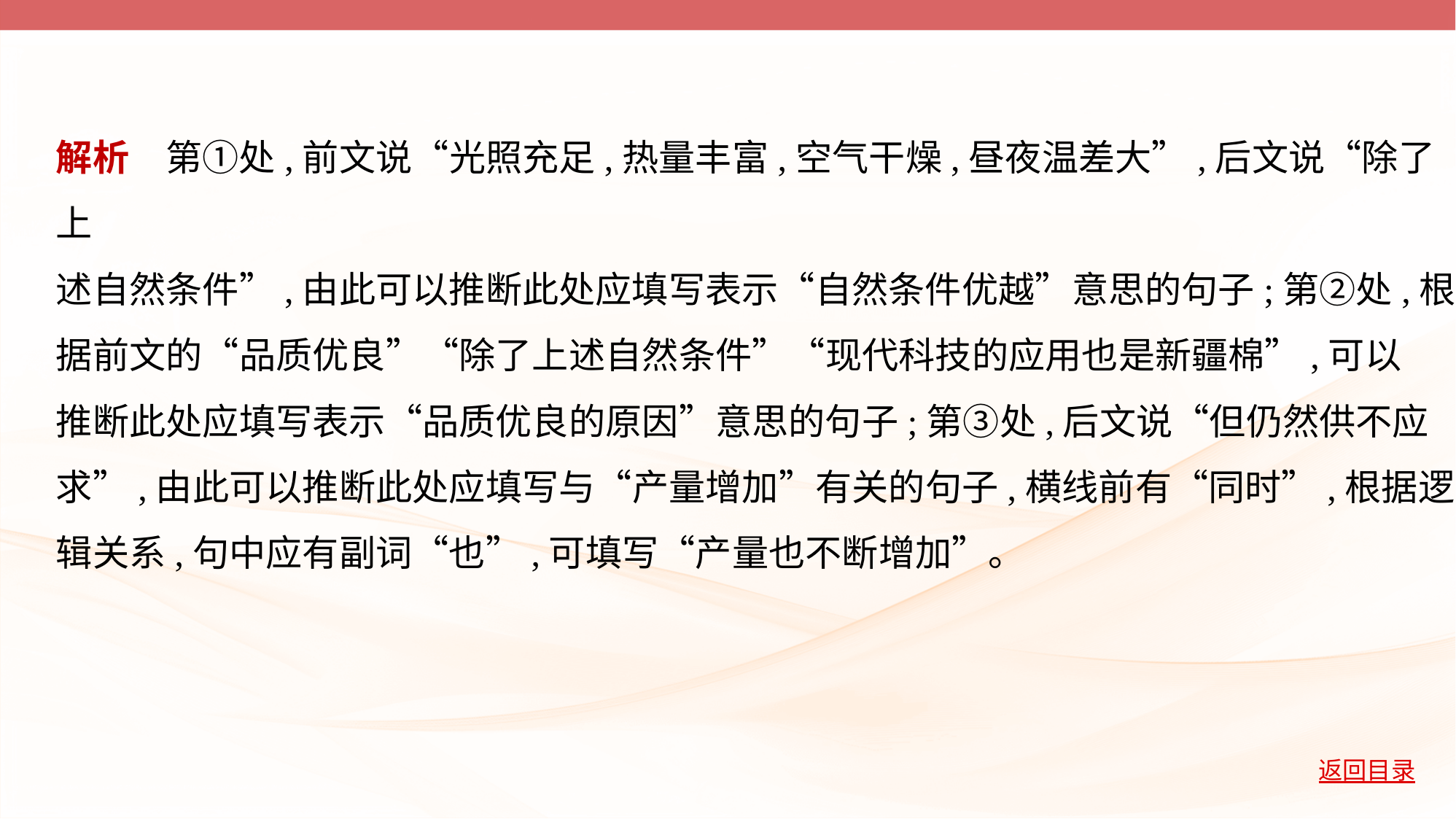

解析　第①处,前文说“光照充足,热量丰富,空气干燥,昼夜温差大”,后文说“除了上
述自然条件”,由此可以推断此处应填写表示“自然条件优越”意思的句子;第②处,根
据前文的“品质优良”“除了上述自然条件”“现代科技的应用也是新疆棉”,可以
推断此处应填写表示“品质优良的原因”意思的句子;第③处,后文说“但仍然供不应
求”,由此可以推断此处应填写与“产量增加”有关的句子,横线前有“同时”,根据逻
辑关系,句中应有副词“也”,可填写“产量也不断增加”。